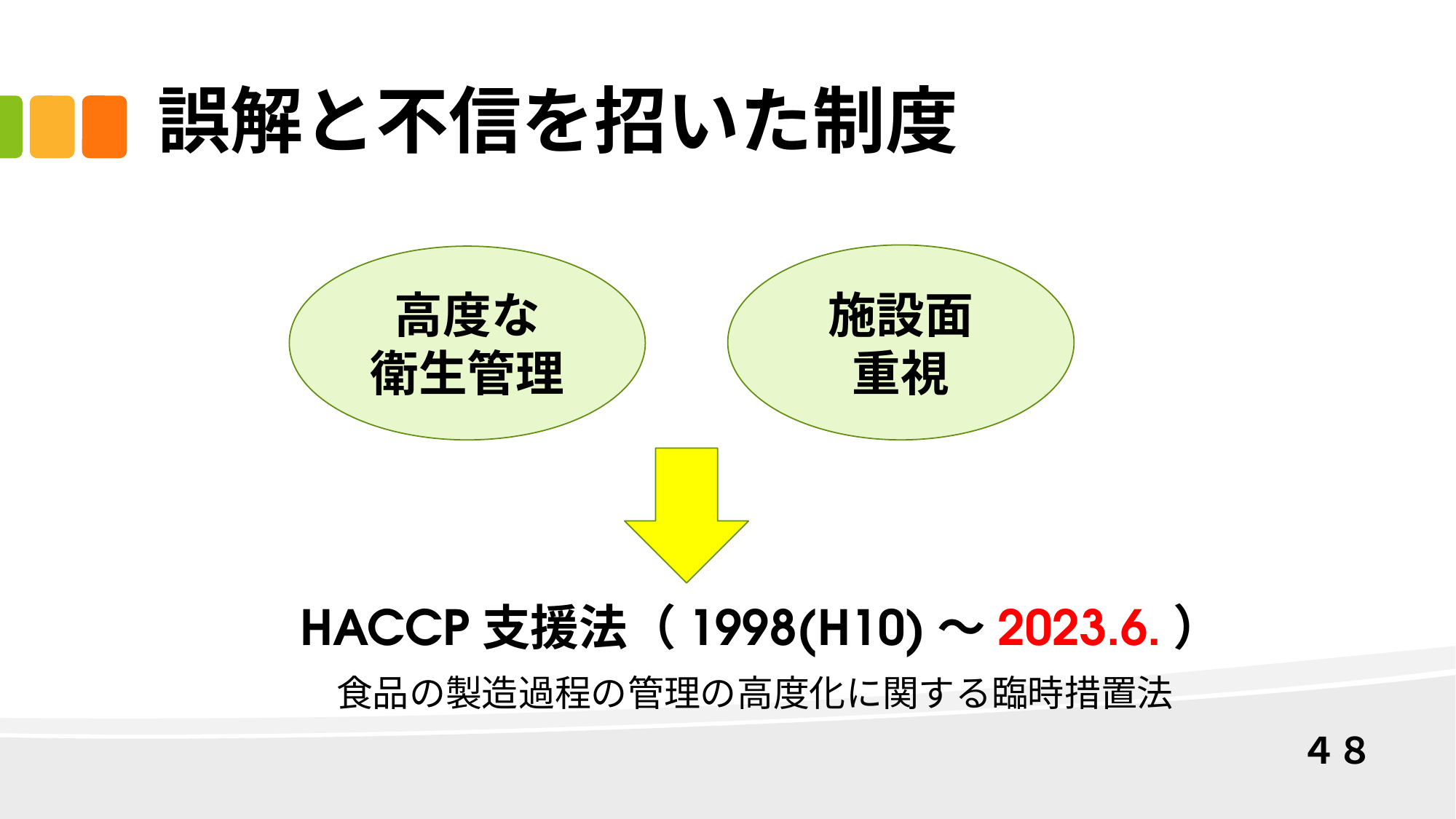

# 誤解と不信を招いた制度
施設面
重視
高度な
衛生管理

HACCP支援法（1998(H10)～2023.6.）
　食品の製造過程の管理の高度化に関する臨時措置法
４８